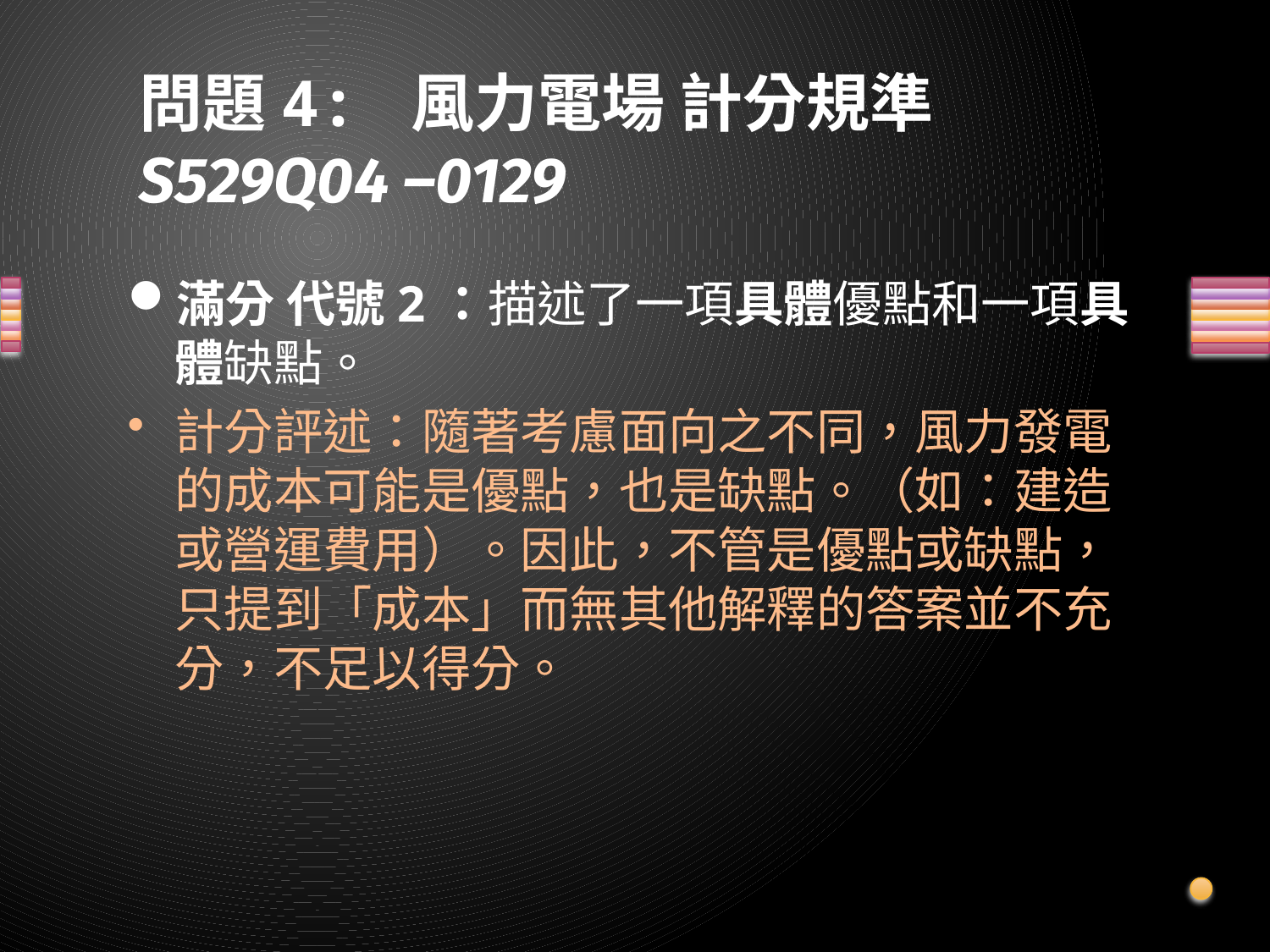

# 問題4: 風力電場 計分規準 S529Q04 –0129
滿分 代號2：描述了一項具體優點和一項具體缺點。
計分評述：隨著考慮面向之不同，風力發電的成本可能是優點，也是缺點。（如：建造或營運費用）。因此，不管是優點或缺點，只提到「成本」而無其他解釋的答案並不充分，不足以得分。